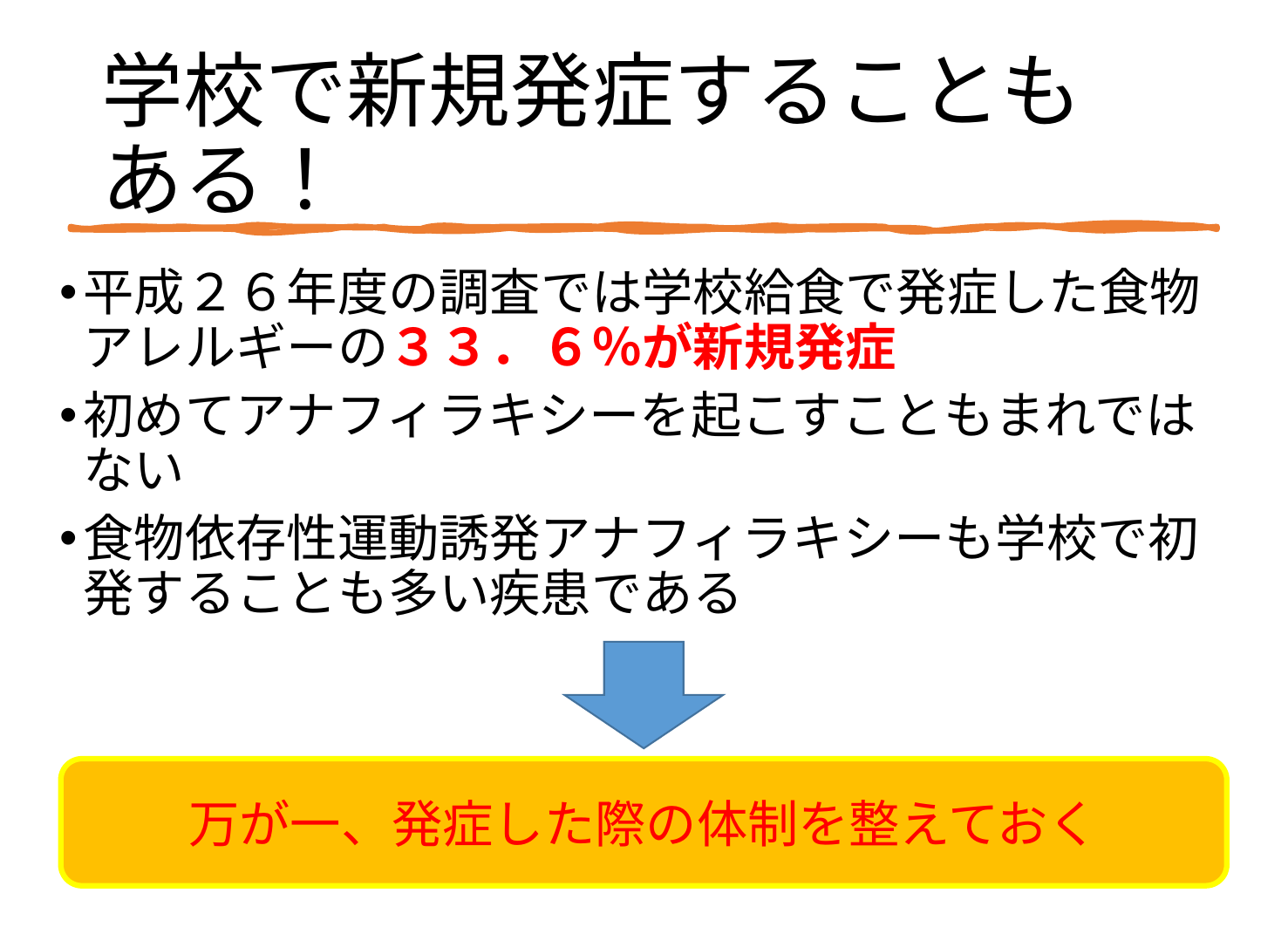

# 学校で新規発症することも ある！

平成２６年度の調査では学校給食で発症した食物アレルギーの３３．６％が新規発症
初めてアナフィラキシーを起こすこともまれではない
食物依存性運動誘発アナフィラキシーも学校で初発することも多い疾患である

万が一、発症した際の体制を整えておく